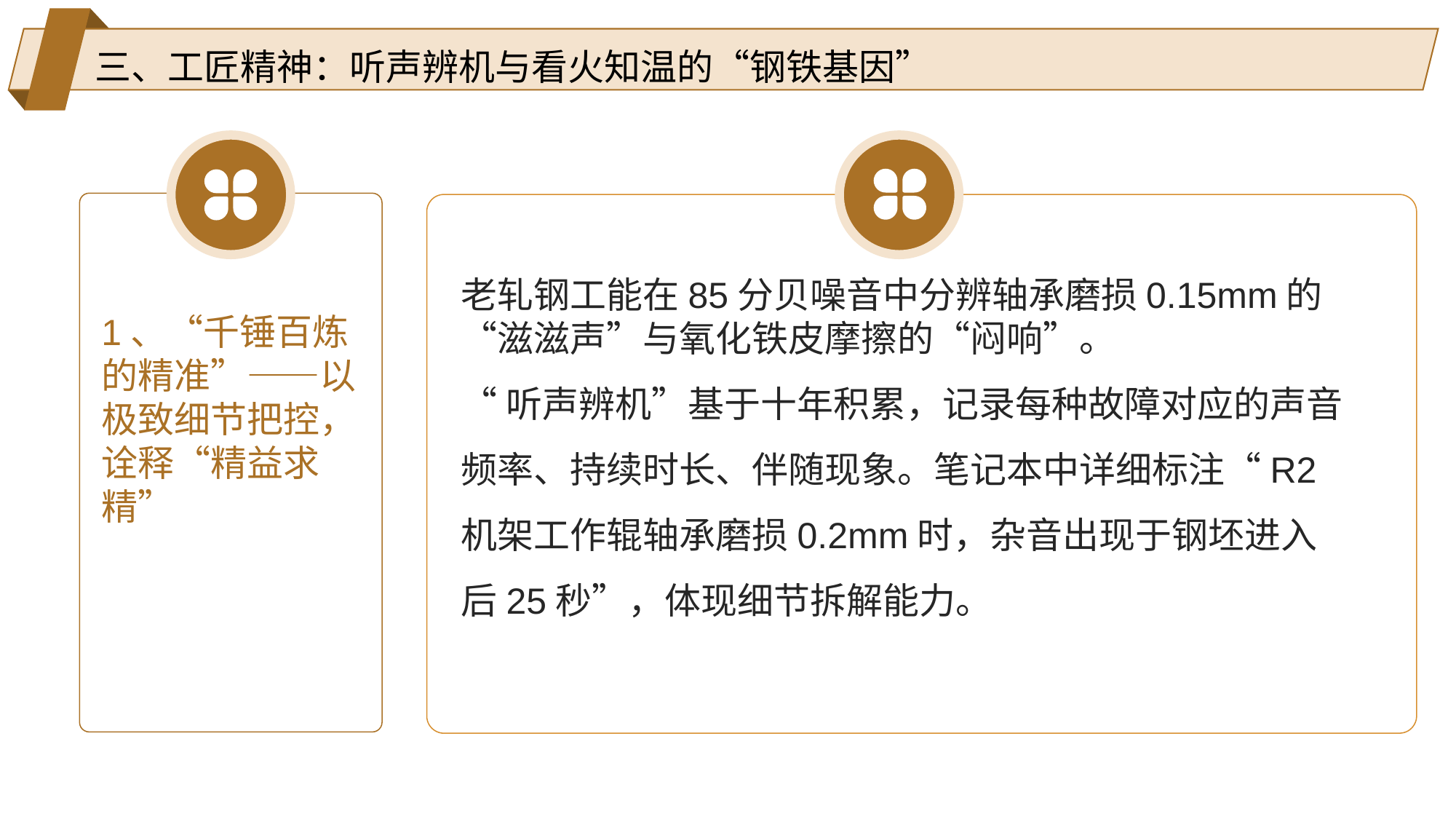

三、工匠精神：听声辨机与看火知温的“钢铁基因”

老轧钢工能在85分贝噪音中分辨轴承磨损0.15mm的“滋滋声”与氧化铁皮摩擦的“闷响”。
“听声辨机”基于十年积累，记录每种故障对应的声音频率、持续时长、伴随现象。笔记本中详细标注“R2机架工作辊轴承磨损0.2mm时，杂音出现于钢坯进入后25秒”，体现细节拆解能力。
1、“千锤百炼的精准”——以极致细节把控，诠释“精益求精”